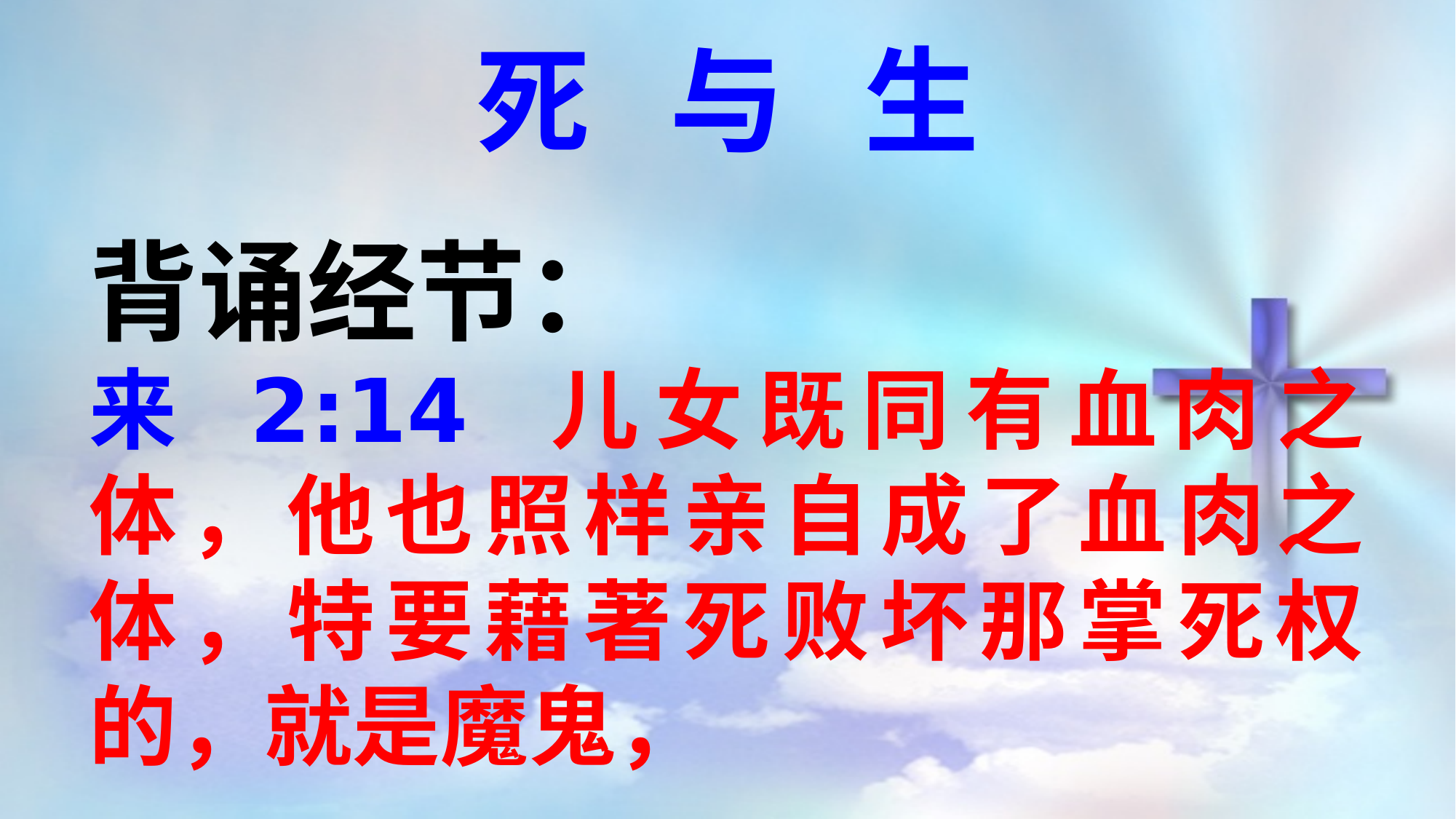

死  与  生
背诵经节：
来 2:14 儿女既同有血肉之体，他也照样亲自成了血肉之体，特要藉著死败坏那掌死权的，就是魔鬼，